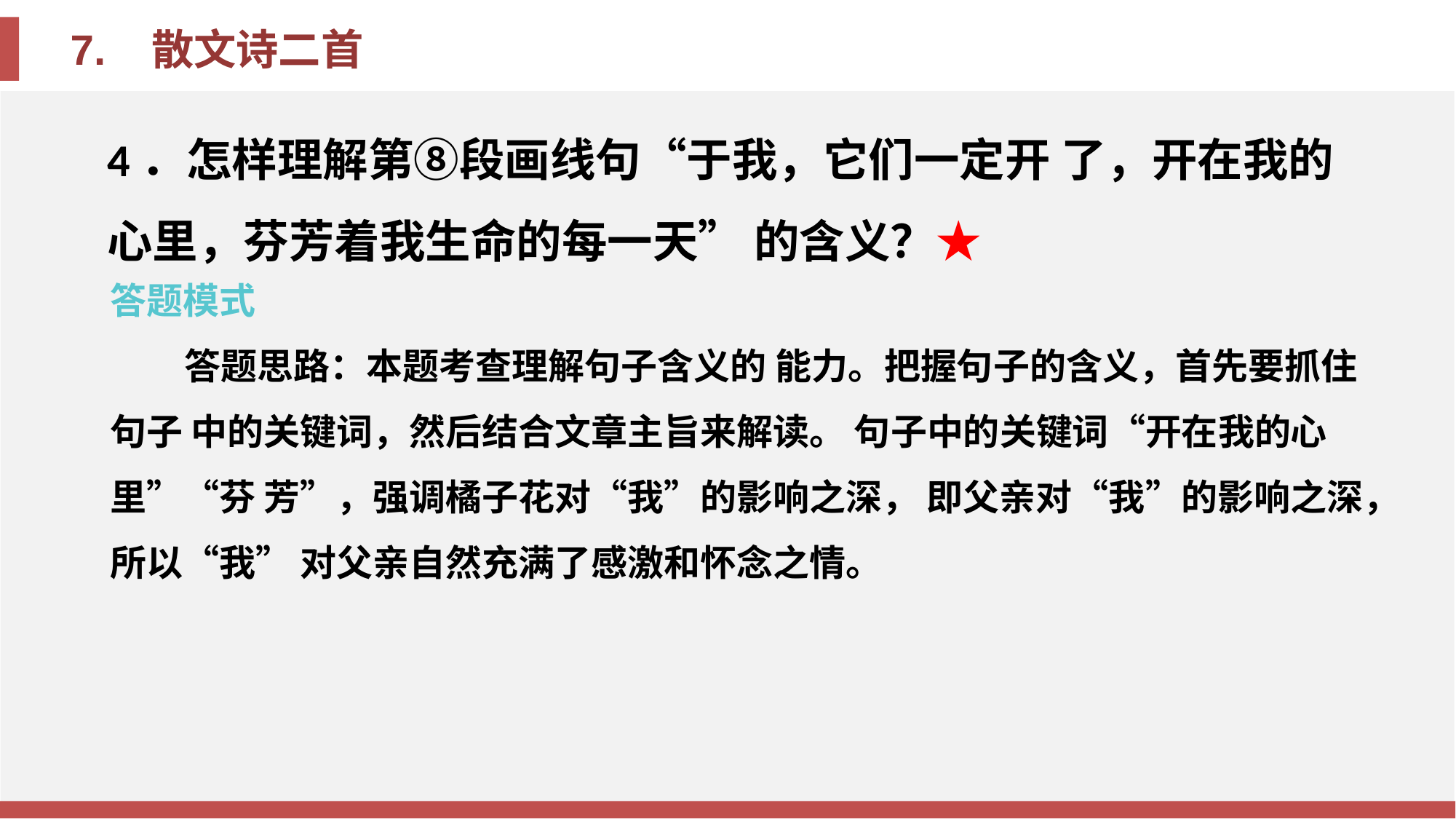

4．怎样理解第⑧段画线句“于我，它们一定开 了，开在我的心里，芬芳着我生命的每一天” 的含义？★
答题模式
答题思路：本题考查理解句子含义的 能力。把握句子的含义，首先要抓住句子 中的关键词，然后结合文章主旨来解读。 句子中的关键词“开在我的心里”“芬 芳”，强调橘子花对“我”的影响之深， 即父亲对“我”的影响之深，所以“我” 对父亲自然充满了感激和怀念之情。